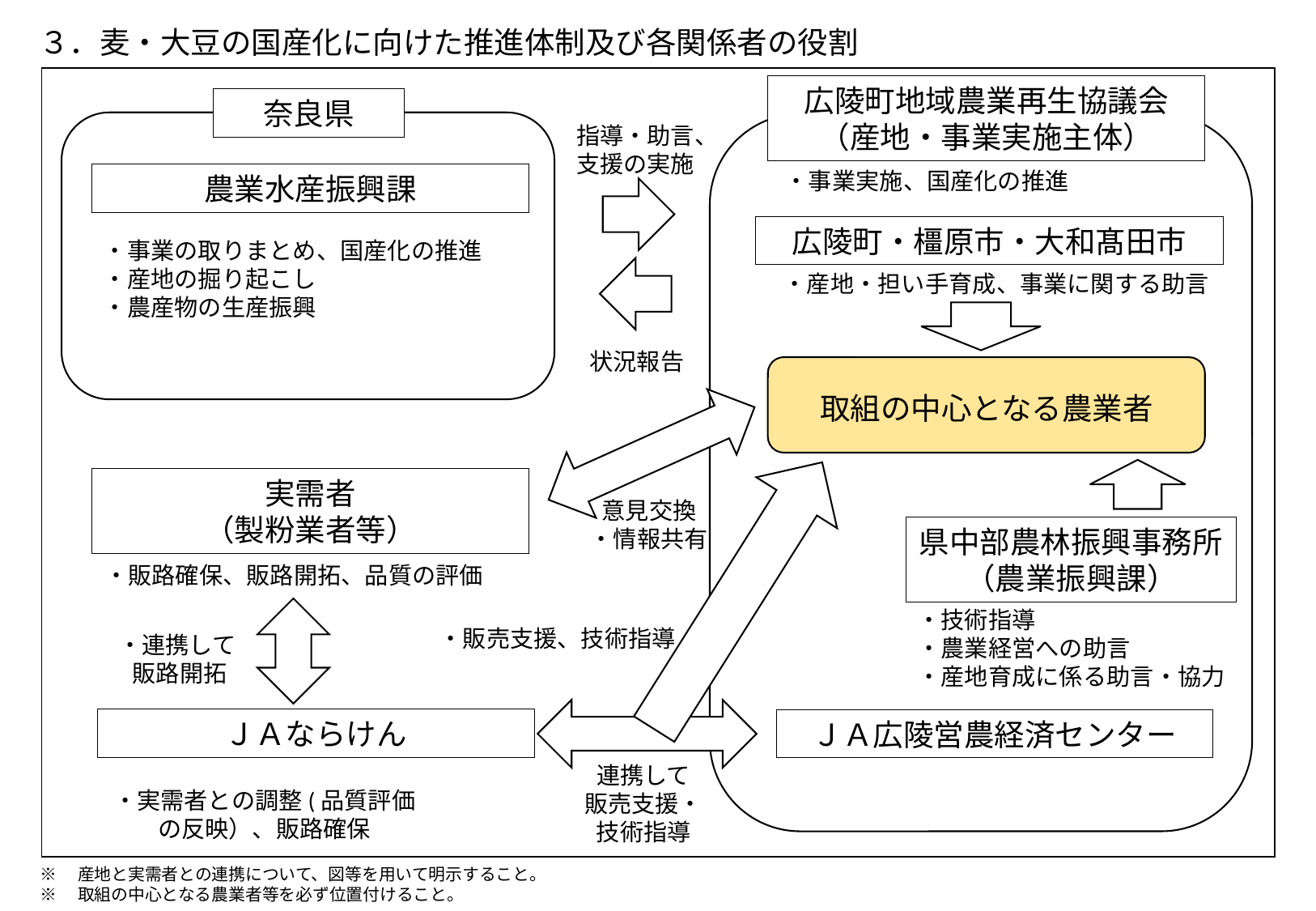

３．麦・大豆の国産化に向けた推進体制及び各関係者の役割
|  |
| --- |
広陵町地域農業再生協議会（産地・事業実施主体）
奈良県

指導・助言、
支援の実施
・事業実施、国産化の推進
農業水産振興課

広陵町・橿原市・大和髙田市
・事業の取りまとめ、国産化の推進
・産地の掘り起こし
・農産物の生産振興

・産地・担い手育成、事業に関する助言

状況報告

取組の中心となる農業者

実需者
（製粉業者等）
意見交換
・情報共有
県中部農林振興事務所
（農業振興課）

・販路確保、販路開拓、品質の評価
・技術指導
・農業経営への助言
・産地育成に係る助言・協力

・販売支援、技術指導
・連携して
販路開拓

ＪＡならけん
ＪＡ広陵営農経済センター
連携して
販売支援・技術指導
・実需者との調整(品質評価の反映）、販路確保
※　産地と実需者との連携について、図等を用いて明示すること。
※　取組の中心となる農業者等を必ず位置付けること。